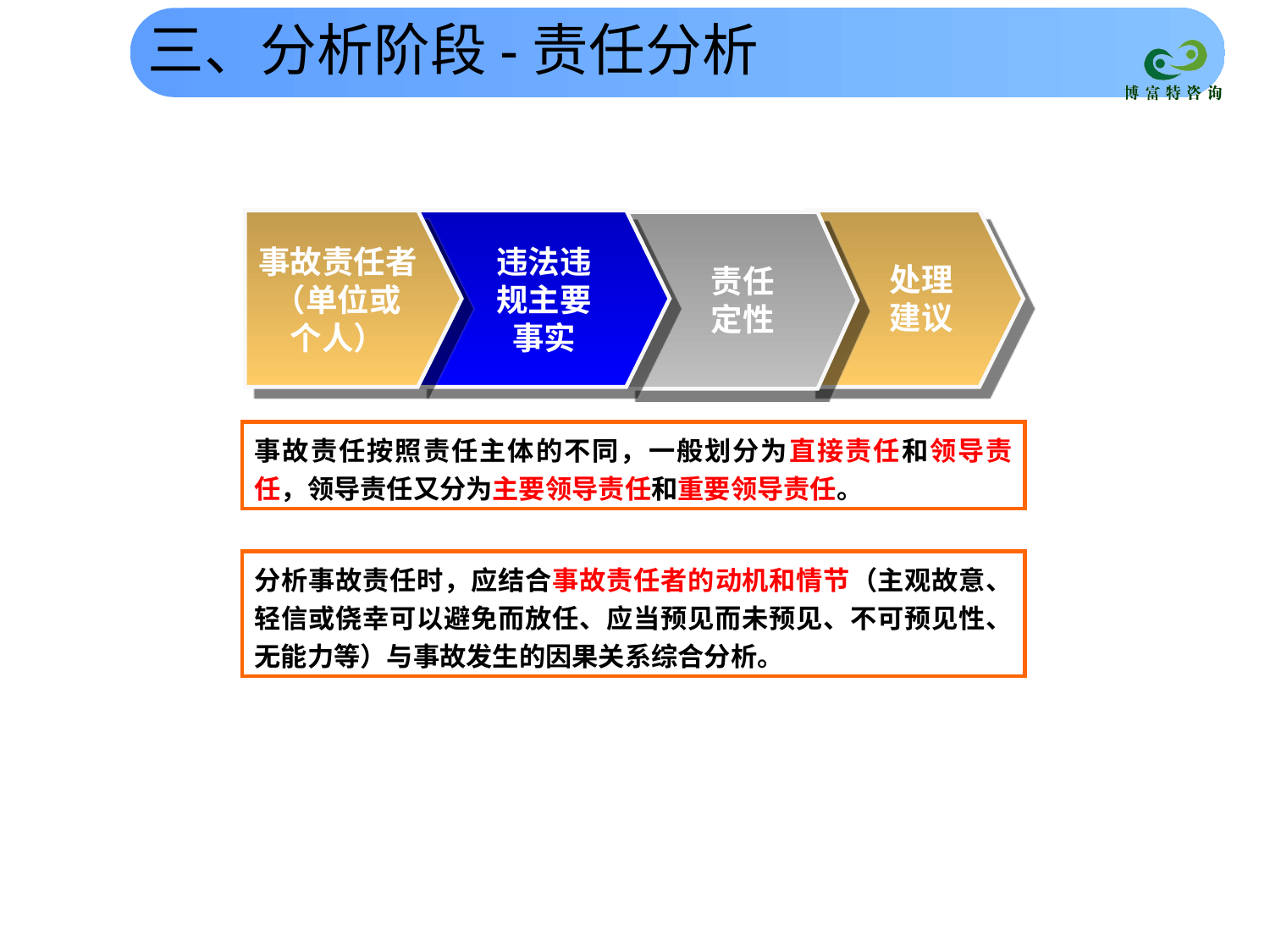

三、分析阶段-责任分析

事故责任者（单位或
个人）
违法违规主要事实
处理
建议
责任
定性
事故责任按照责任主体的不同，一般划分为直接责任和领导责任，领导责任又分为主要领导责任和重要领导责任。
分析事故责任时，应结合事故责任者的动机和情节（主观故意、轻信或侥幸可以避免而放任、应当预见而未预见、不可预见性、无能力等）与事故发生的因果关系综合分析。